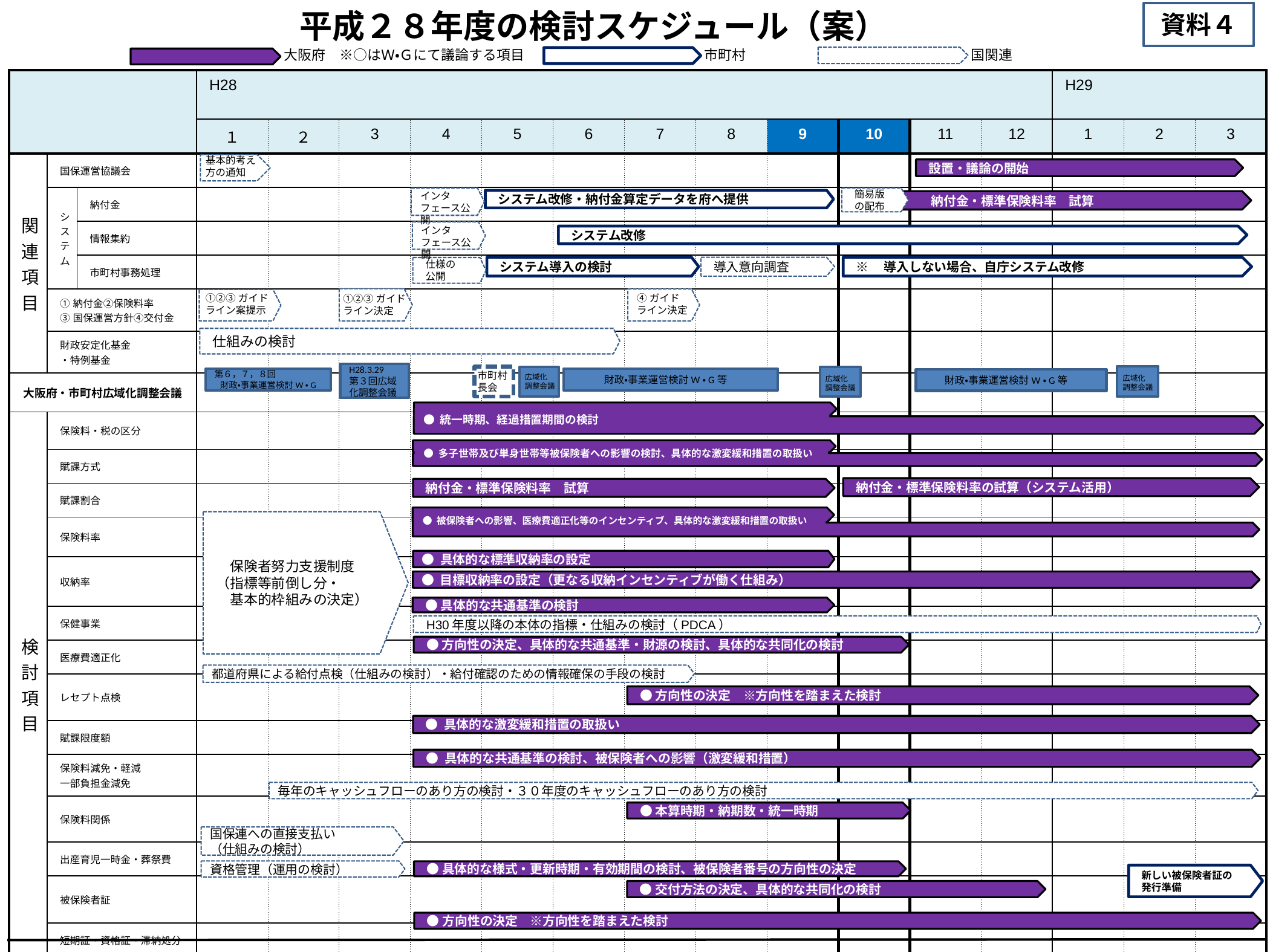

# 平成２８年度の検討スケジュール（案）
資料４
大阪府　※○はＷ・Ｇにて議論する項目

市町村

国関連

|  |  |  | H28 |  |  |  |  |  |  |  |  |  |  |  | H29 |  |  |
| --- | --- | --- | --- | --- | --- | --- | --- | --- | --- | --- | --- | --- | --- | --- | --- | --- | --- |
|  |  |  | １ | ２ | 3 | 4 | 5 | 6 | 7 | 8 | 9 | 10 | 11 | 12 | 1 | 2 | 3 |
| 関連項目 | 国保運営協議会 |  |  |  |  |  |  |  |  |  |  |  |  |  |  |  |  |
|  | システム | 納付金 |  |  |  |  |  |  |  |  |  |  |  |  |  |  |  |
|  |  | 情報集約 |  |  |  |  |  |  |  |  |  |  |  |  |  |  |  |
|  |  | 市町村事務処理 |  |  |  |  |  |  |  |  |  |  |  |  |  |  |  |
|  | ①納付金②保険料率 ③国保運営方針④交付金 |  |  |  |  |  |  |  |  |  |  |  |  |  |  |  |  |
|  | 財政安定化基金 ・特例基金 |  |  |  |  |  |  |  |  |  |  |  |  |  |  |  |  |
| 大阪府・市町村広域化調整会議 |  |  |  |  |  |  |  |  |  |  |  |  |  |  |  |  |  |
| 検討項目 | 保険料・税の区分 |  |  |  |  |  |  |  |  |  |  |  |  |  |  |  |  |
|  | 賦課方式 |  |  |  |  |  |  |  |  |  |  |  |  |  |  |  |  |
|  | 賦課割合 |  |  |  |  |  |  |  |  |  |  |  |  |  |  |  |  |
|  | 保険料率 |  |  |  |  |  |  |  |  |  |  |  |  |  |  |  |  |
|  | 収納率 |  |  |  |  |  |  |  |  |  |  |  |  |  |  |  |  |
|  | 保健事業 |  |  |  |  |  |  |  |  |  |  |  |  |  |  |  |  |
|  | 医療費適正化 |  |  |  |  |  |  |  |  |  |  |  |  |  |  |  |  |
|  | レセプト点検 |  |  |  |  |  |  |  |  |  |  |  |  |  |  |  |  |
|  | 賦課限度額 |  |  |  |  |  |  |  |  |  |  |  |  |  |  |  |  |
|  | 保険料減免・軽減 一部負担金減免 |  |  |  |  |  |  |  |  |  |  |  |  |  |  |  |  |
|  | 保険料関係 |  |  |  |  |  |  |  |  |  |  |  |  |  |  |  |  |
|  | 出産育児一時金・葬祭費 |  |  |  |  |  |  |  |  |  |  |  |  |  |  |  |  |
|  | 被保険者証 |  |  |  |  |  |  |  |  |  |  |  |  |  |  |  |  |
|  | 短期証・資格証・滞納処分 |  |  |  |  |  |  |  |  |  |  |  |  |  |  |  |  |
基本的考え方の通知

設置・議論の開始
インタフェース公開

簡易版の配布
システム改修・納付金算定データを府へ提供
　　　納付金・標準保険料率　試算
インタフェース公開

システム改修
導入意向調査
※　導入しない場合、自庁システム改修
システム導入の検討
仕様の
公開
④ガイド
ライン決定

①②③ガイド
ライン案提示

①②③ガイド
ライン決定

仕組みの検討
H28.3.29　第３回広域化調整会議
市町村長会

広域化
調整会議
財政・事業運営検討W・G等
第６，７，８回
財政・事業運営検討W・G
広域化
調整会議
広域化
調整会議
財政・事業運営検討W・G等

● 統一時期、経過措置期間の検討

● 多子世帯及び単身世帯等被保険者への影響の検討、具体的な激変緩和措置の取扱い

納付金・標準保険料率の試算（システム活用）
納付金・標準保険料率　試算

● 被保険者への影響、医療費適正化等のインセンティブ、具体的な激変緩和措置の取扱い

　保険者努力支援制度
（指標等前倒し分・
　基本的枠組みの決定）
● 具体的な標準収納率の設定
● 目標収納率の設定（更なる収納インセンティブが働く仕組み）
●具体的な共通基準の検討
H30年度以降の本体の指標・仕組みの検討（PDCA）
●方向性の決定、具体的な共通基準・財源の検討、具体的な共同化の検討
都道府県による給付点検（仕組みの検討）・給付確認のための情報確保の手段の検討
●方向性の決定　※方向性を踏まえた検討
● 具体的な激変緩和措置の取扱い
● 具体的な共通基準の検討、被保険者への影響（激変緩和措置）
毎年のキャッシュフローのあり方の検討・３０年度のキャッシュフローのあり方の検討
●本算時期・納期数・統一時期
国保連への直接支払い
（仕組みの検討）
資格管理（運用の検討）
●具体的な様式・更新時期・有効期間の検討、被保険者番号の方向性の決定
新しい被保険者証の
発行準備
●交付方法の決定、具体的な共同化の検討
●方向性の決定　※方向性を踏まえた検討